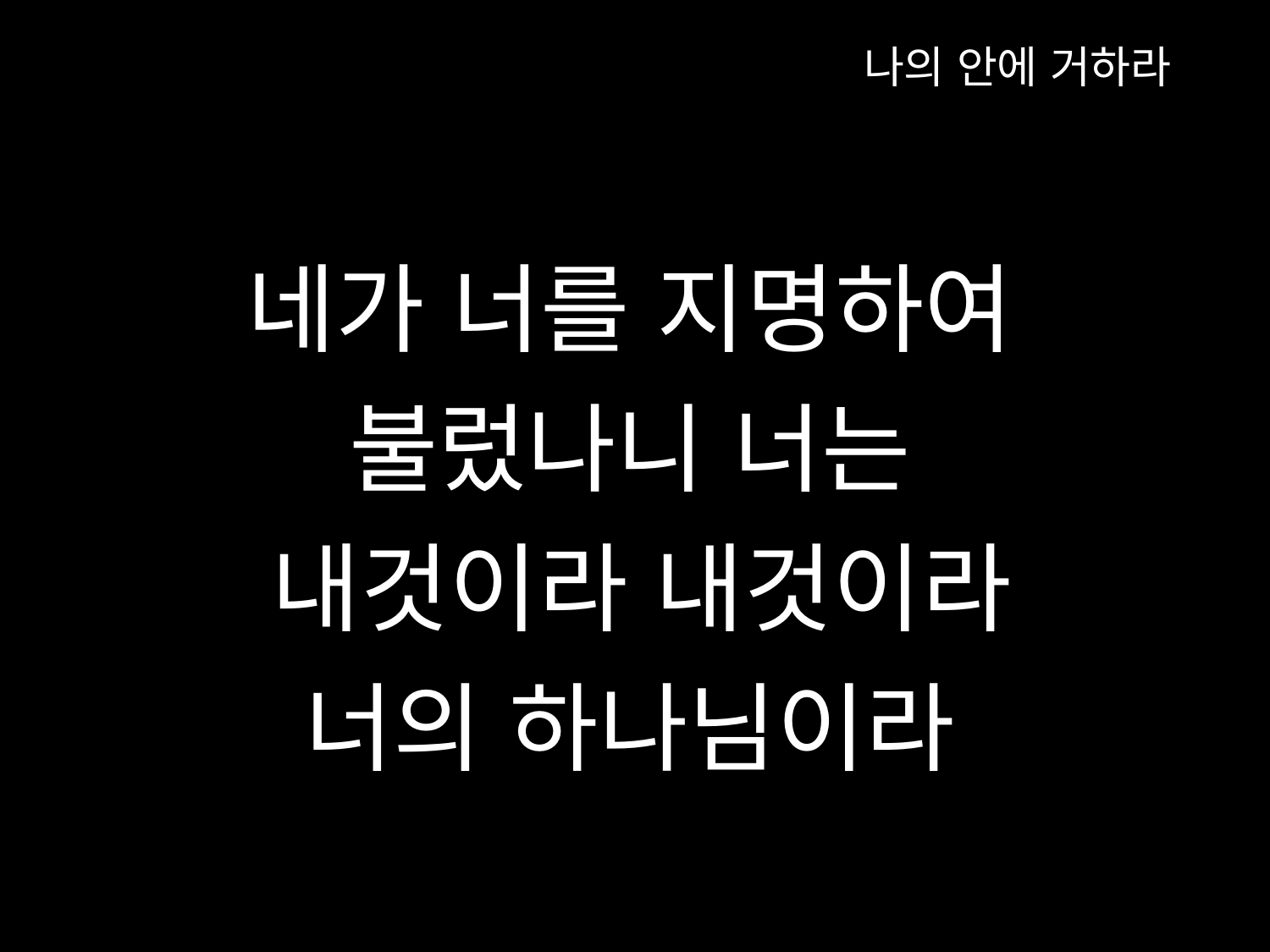

나의 안에 거하라
네가 너를 지명하여
불렀나니 너는
 내것이라 내것이라
너의 하나님이라